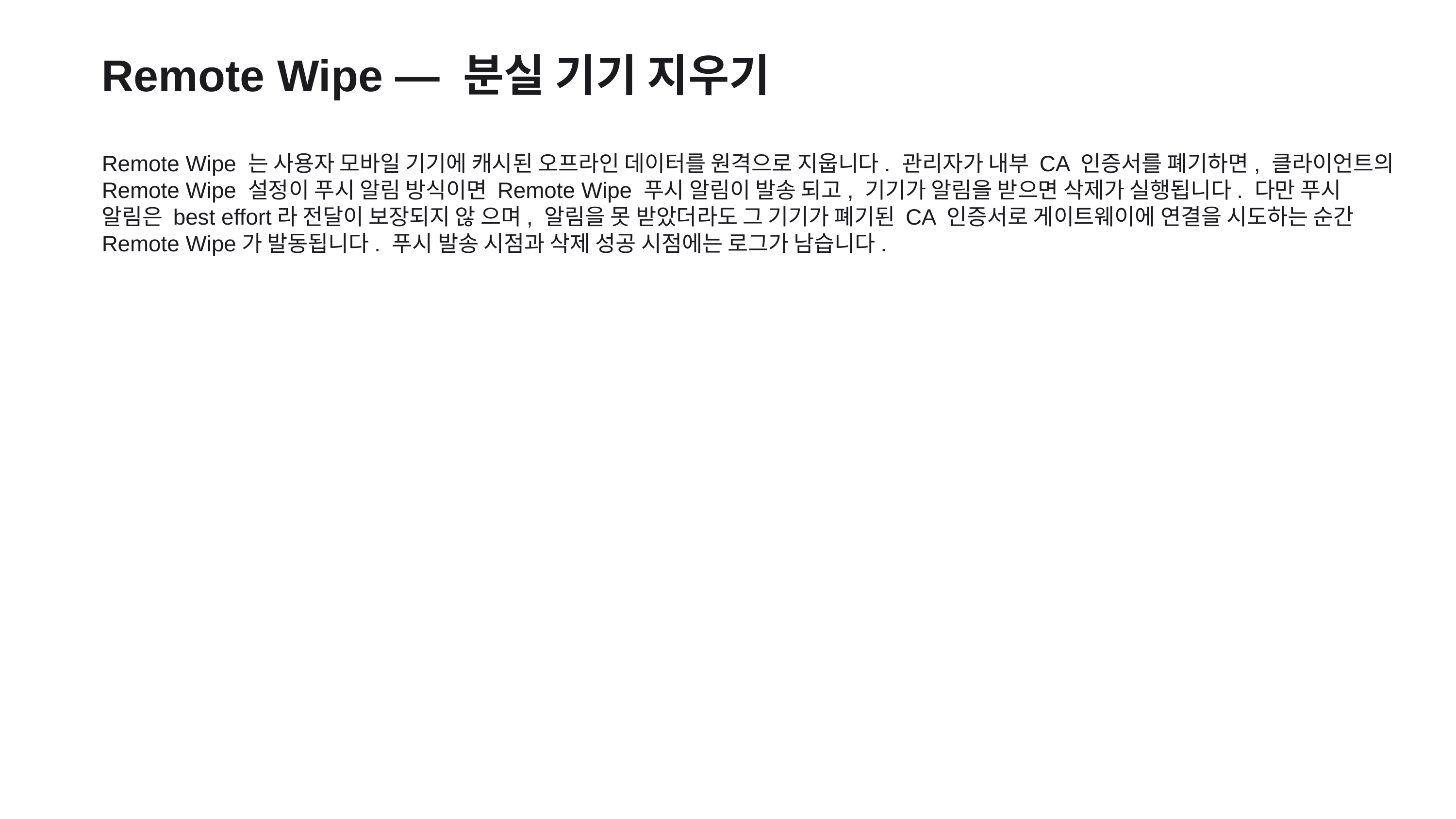

Remote Wipe — 분실 기기 지우기
Remote Wipe 는 사용자 모바일 기기에 캐시된 오프라인 데이터를 원격으로 지웁니다. 관리자가 내부 CA 인증서를 폐기하면, 클라이언트의 Remote Wipe 설정이 푸시 알림 방식이면 Remote Wipe 푸시 알림이 발송 되고, 기기가 알림을 받으면 삭제가 실행됩니다. 다만 푸시 알림은 best effort라 전달이 보장되지 않 으며, 알림을 못 받았더라도 그 기기가 폐기된 CA 인증서로 게이트웨이에 연결을 시도하는 순간 Remote Wipe가 발동됩니다. 푸시 발송 시점과 삭제 성공 시점에는 로그가 남습니다.